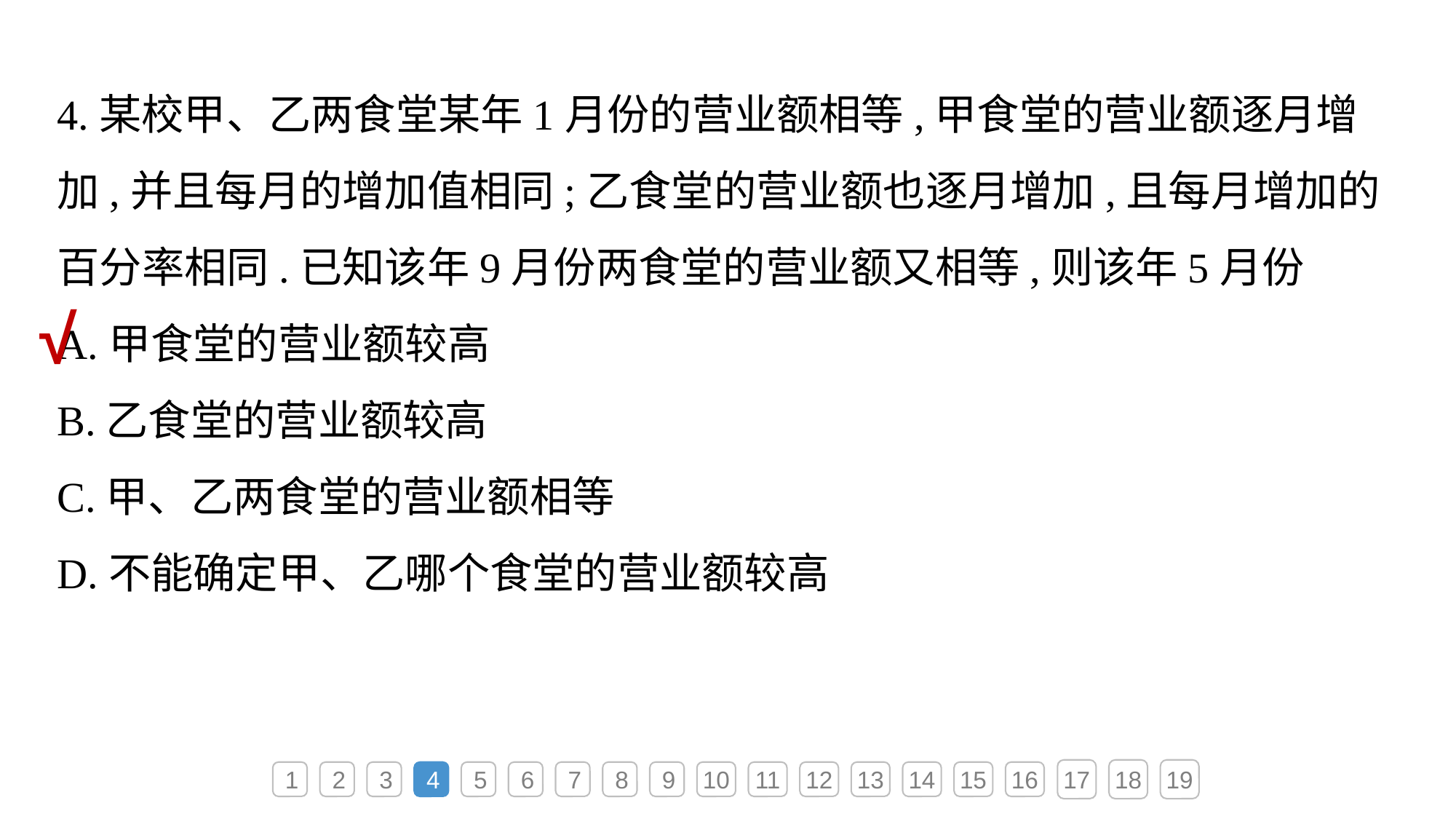

4.某校甲、乙两食堂某年1月份的营业额相等,甲食堂的营业额逐月增加,并且每月的增加值相同;乙食堂的营业额也逐月增加,且每月增加的百分率相同.已知该年9月份两食堂的营业额又相等,则该年5月份
A.甲食堂的营业额较高
B.乙食堂的营业额较高
C.甲、乙两食堂的营业额相等
D.不能确定甲、乙哪个食堂的营业额较高
√
17
18
19
1
2
3
4
5
6
7
8
9
10
11
12
13
14
15
16